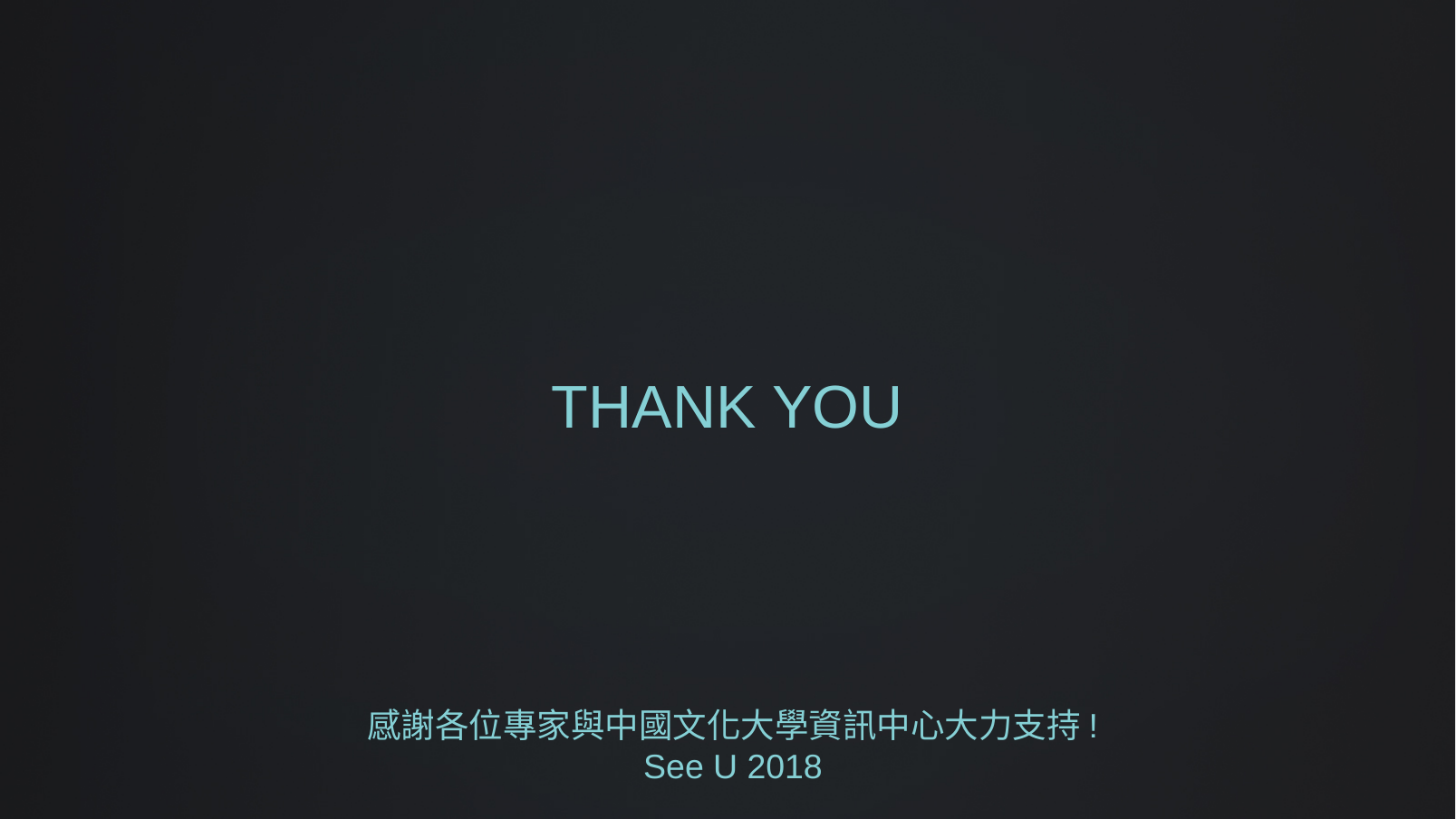

# THANK YOU
感謝各位專家與中國文化大學資訊中心大力支持!
See U 2018